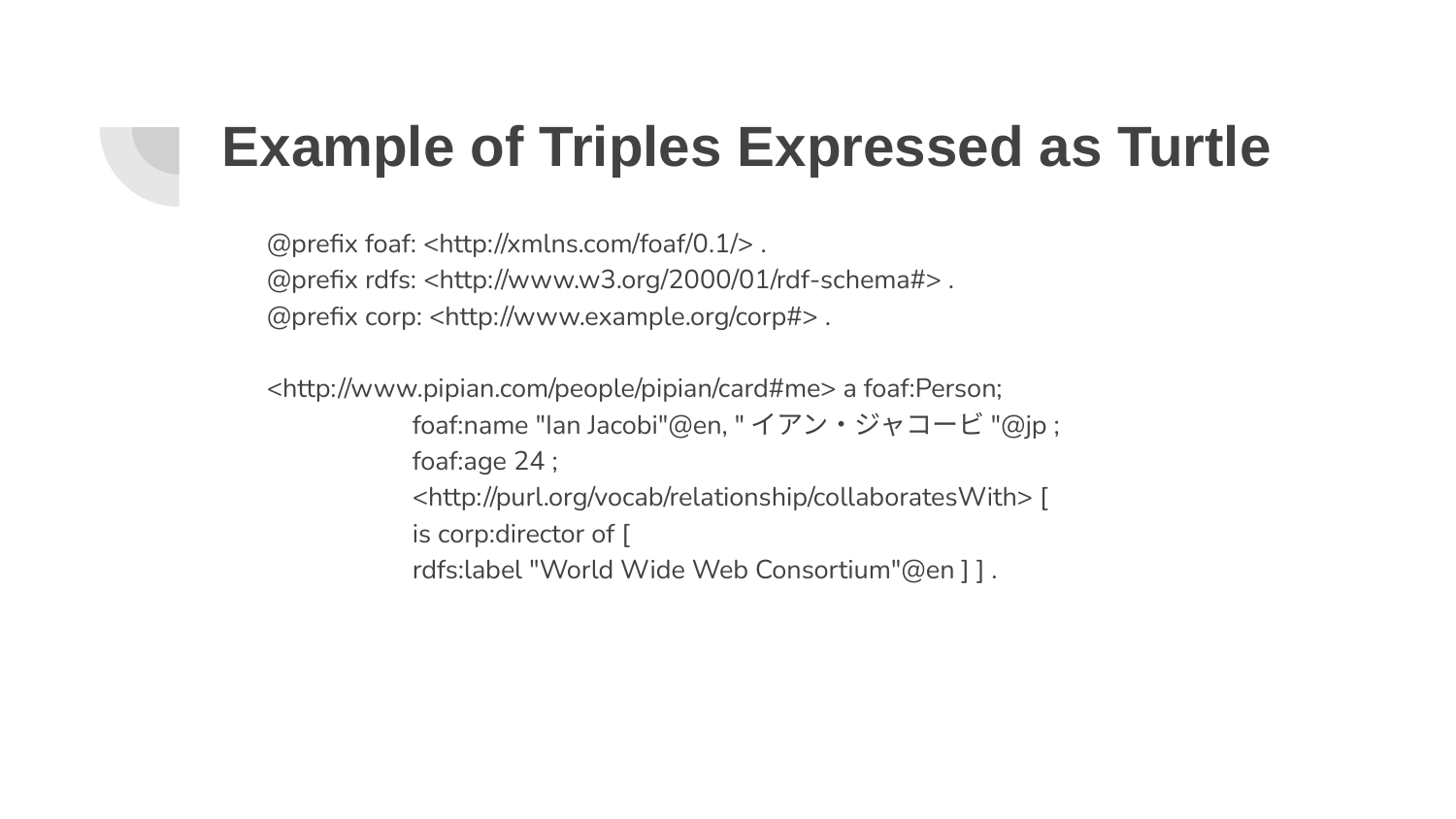

# Example of Triples Expressed as Turtle
@prefix foaf: <http://xmlns.com/foaf/0.1/> .
@prefix rdfs: <http://www.w3.org/2000/01/rdf-schema#> .
@prefix corp: <http://www.example.org/corp#> .

<http://www.pipian.com/people/pipian/card#me> a foaf:Person;
 	foaf:name "Ian Jacobi"@en, "イアン・ジャコービ"@jp ;
 	foaf:age 24 ;
 	<http://purl.org/vocab/relationship/collaboratesWith> [
      	is corp:director of [
      	rdfs:label "World Wide Web Consortium"@en ] ] .